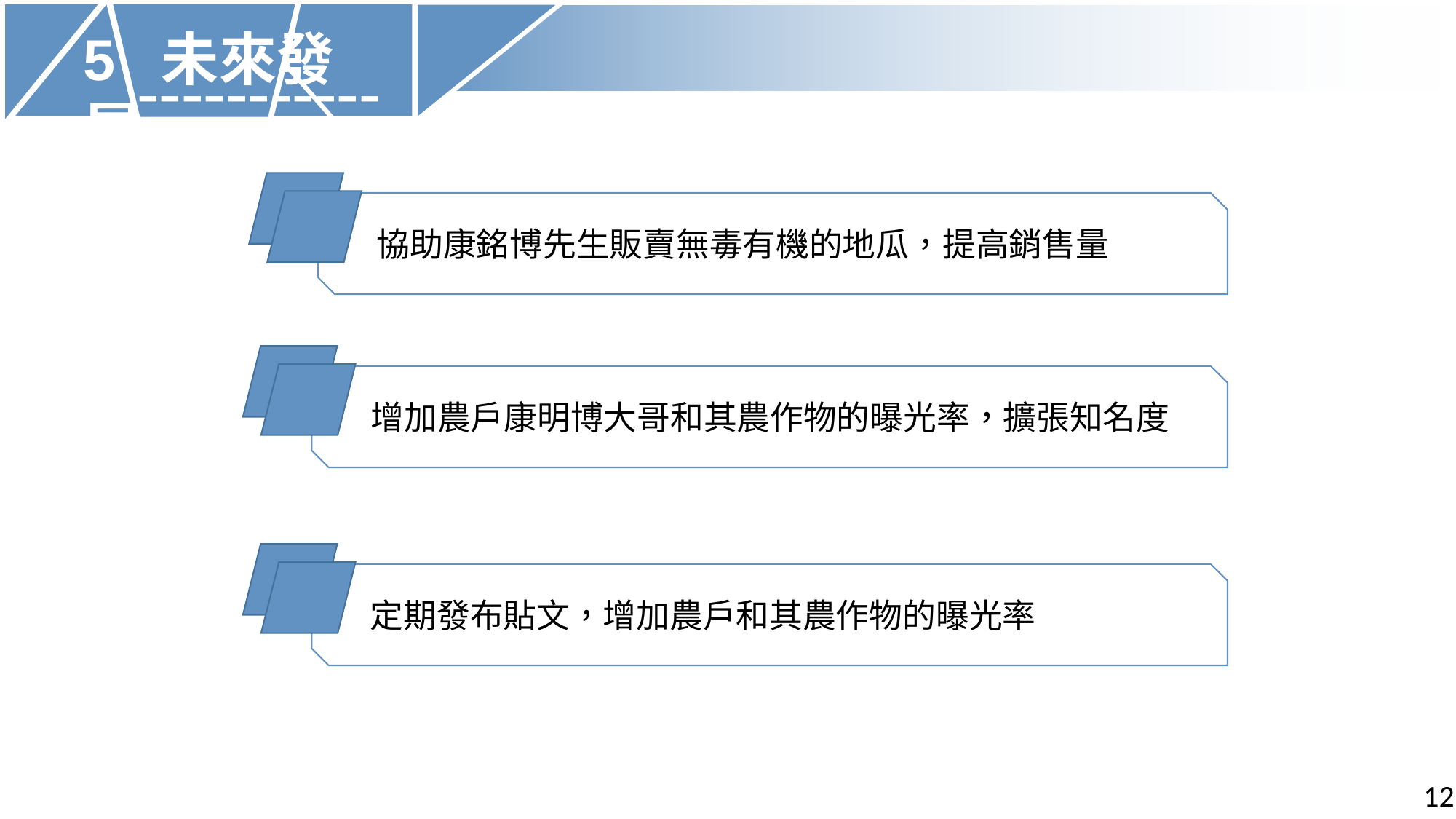

5  未來發展
-----------

協助康銘博先生販賣無毒有機的地瓜，提高銷售量

增加農戶康明博大哥和其農作物的曝光率，擴張知名度

定期發布貼文，增加農戶和其農作物的曝光率
12